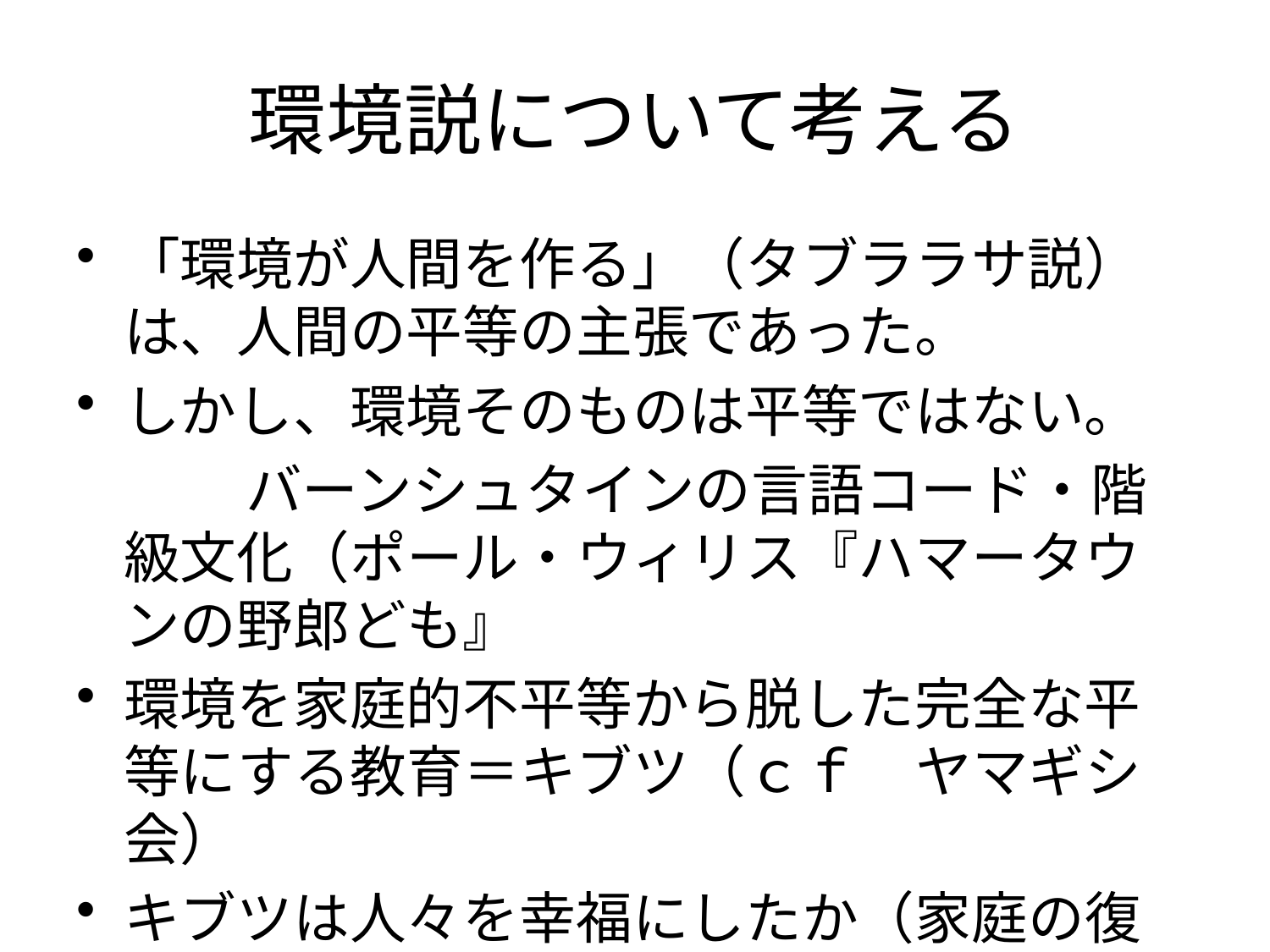

# 環境説について考える
「環境が人間を作る」（タブララサ説）は、人間の平等の主張であった。
しかし、環境そのものは平等ではない。
　　　バーンシュタインの言語コード・階級文化（ポール・ウィリス『ハマータウンの野郎ども』
環境を家庭的不平等から脱した完全な平等にする教育＝キブツ（ｃｆ　ヤマギシ会）
キブツは人々を幸福にしたか（家庭の復活）